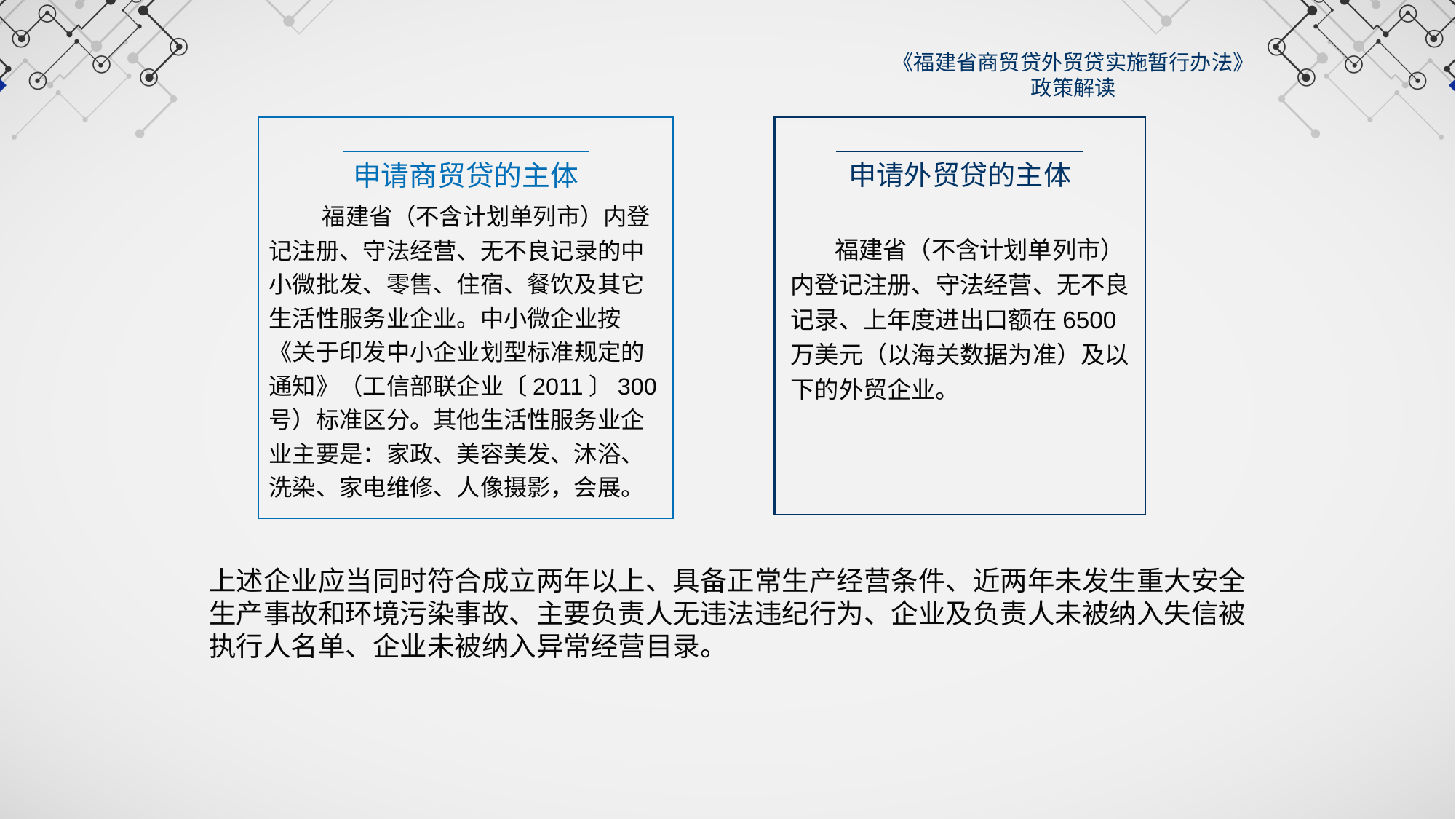

《福建省商贸贷外贸贷实施暂行办法》
政策解读

         福建省（不含计划单列市）内登记注册、守法经营、无不良记录的中小微批发、零售、住宿、餐饮及其它生活性服务业企业。中小微企业按《关于印发中小企业划型标准规定的通知》（工信部联企业〔2011〕300号）标准区分。其他生活性服务业企业主要是：家政、美容美发、沐浴、洗染、家电维修、人像摄影，会展。
申请商贸贷的主体
       福建省（不含计划单列市）内登记注册、守法经营、无不良记录、上年度进出口额在6500万美元（以海关数据为准）及以下的外贸企业。
申请外贸贷的主体
上述企业应当同时符合成立两年以上、具备正常生产经营条件、近两年未发生重大安全生产事故和环境污染事故、主要负责人无违法违纪行为、企业及负责人未被纳入失信被执行人名单、企业未被纳入异常经营目录。